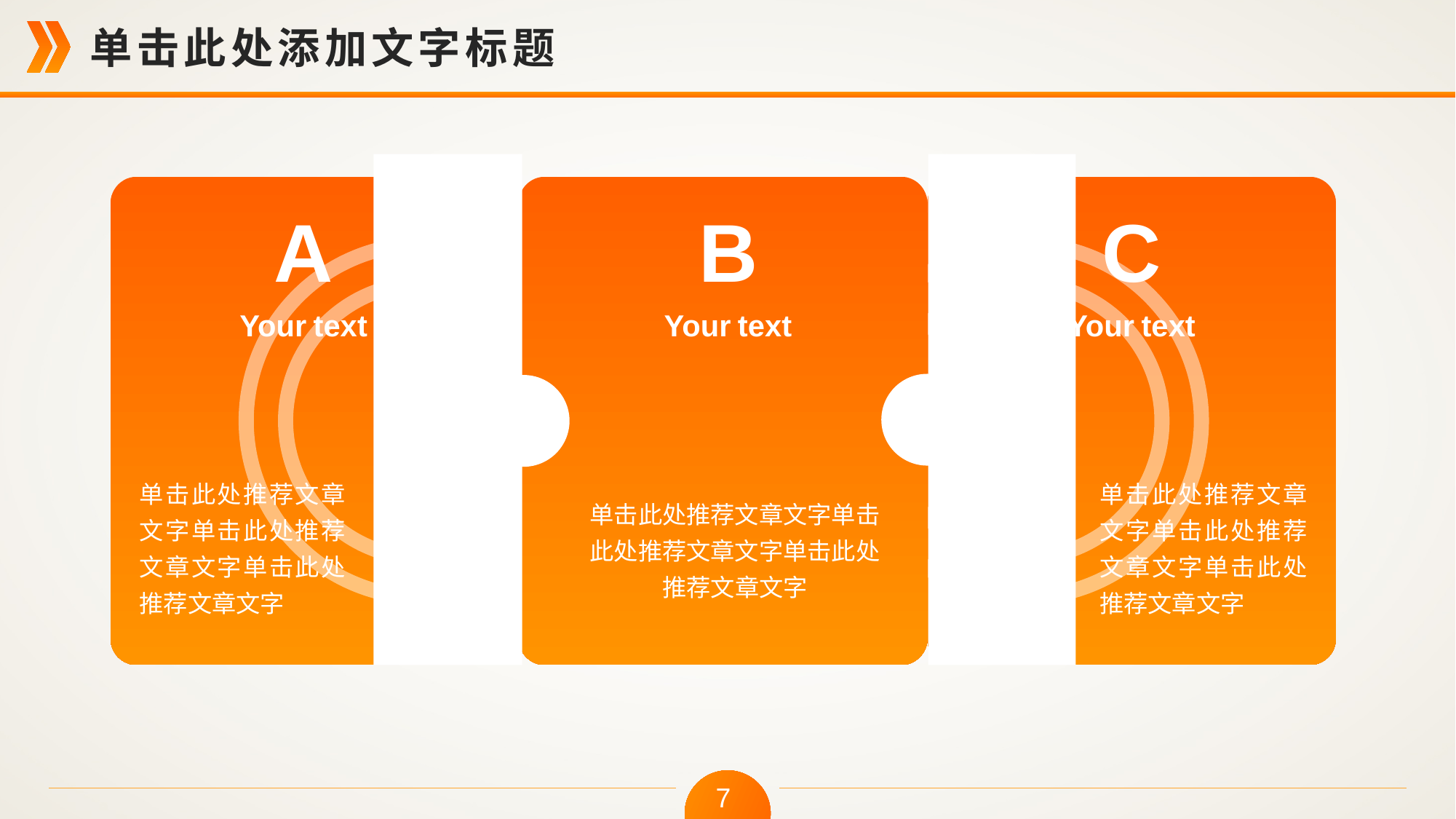

A
B
C

Your text
Your text
Your text
单击此处推荐文章文字单击此处推荐文章文字单击此处推荐文章文字
单击此处推荐文章文字单击此处推荐文章文字单击此处推荐文章文字
单击此处推荐文章文字单击此处推荐文章文字单击此处推荐文章文字